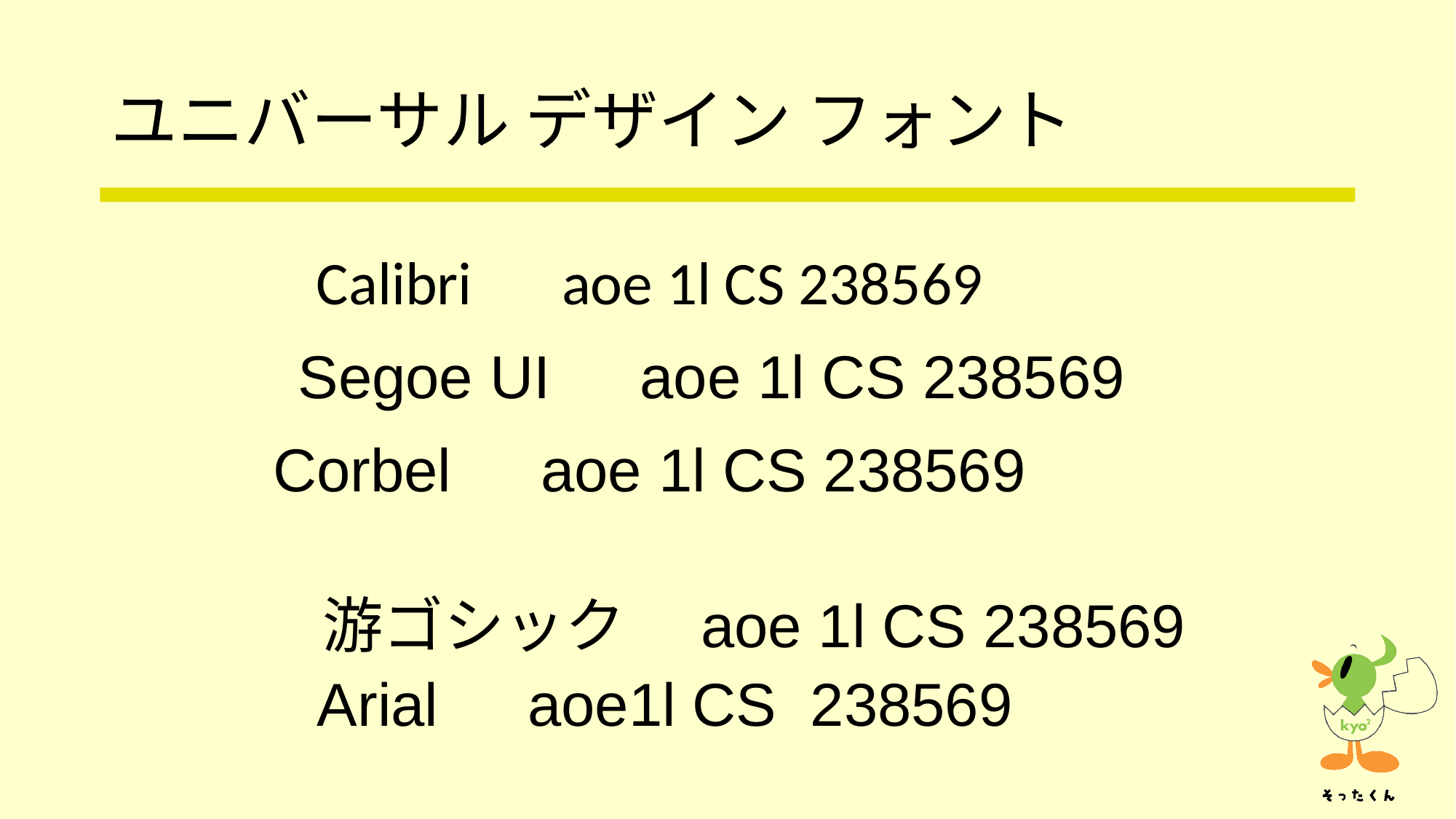

# ユニバーサル デザイン フォント
Calibri　aoe 1l CS 238569
Segoe UI　aoe 1l CS 238569
Corbel　aoe 1l CS 238569
游ゴシック　aoe 1l CS 238569
Arial　aoe1l CS  238569